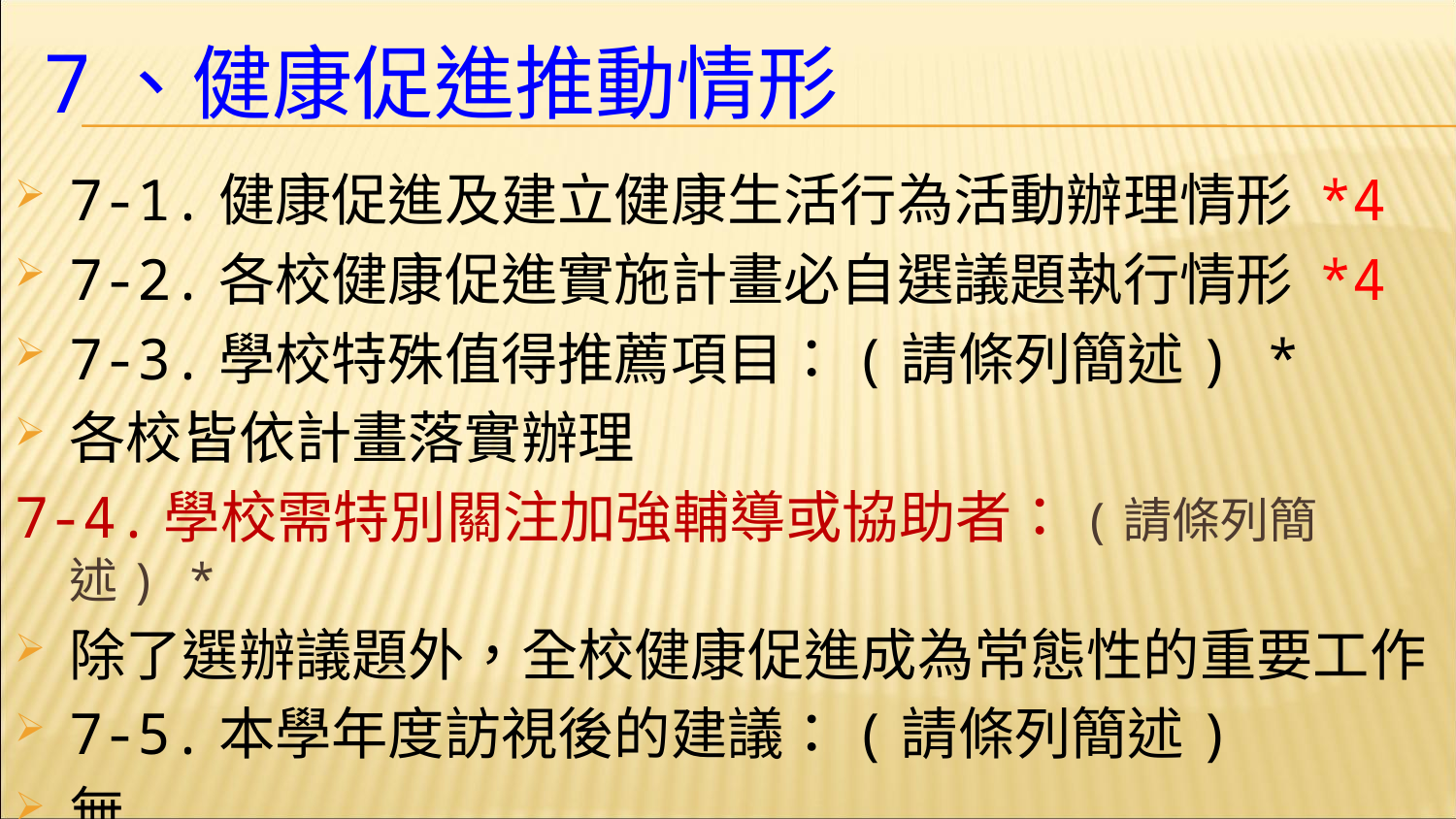

# 7、健康促進推動情形
7-1.健康促進及建立健康生活行為活動辦理情形 *4
7-2.各校健康促進實施計畫必自選議題執行情形 *4
7-3.學校特殊值得推薦項目：(請條列簡述) *
各校皆依計畫落實辦理
7-4.學校需特別關注加強輔導或協助者：(請條列簡述) *
除了選辦議題外，全校健康促進成為常態性的重要工作
7-5.本學年度訪視後的建議：(請條列簡述)
無